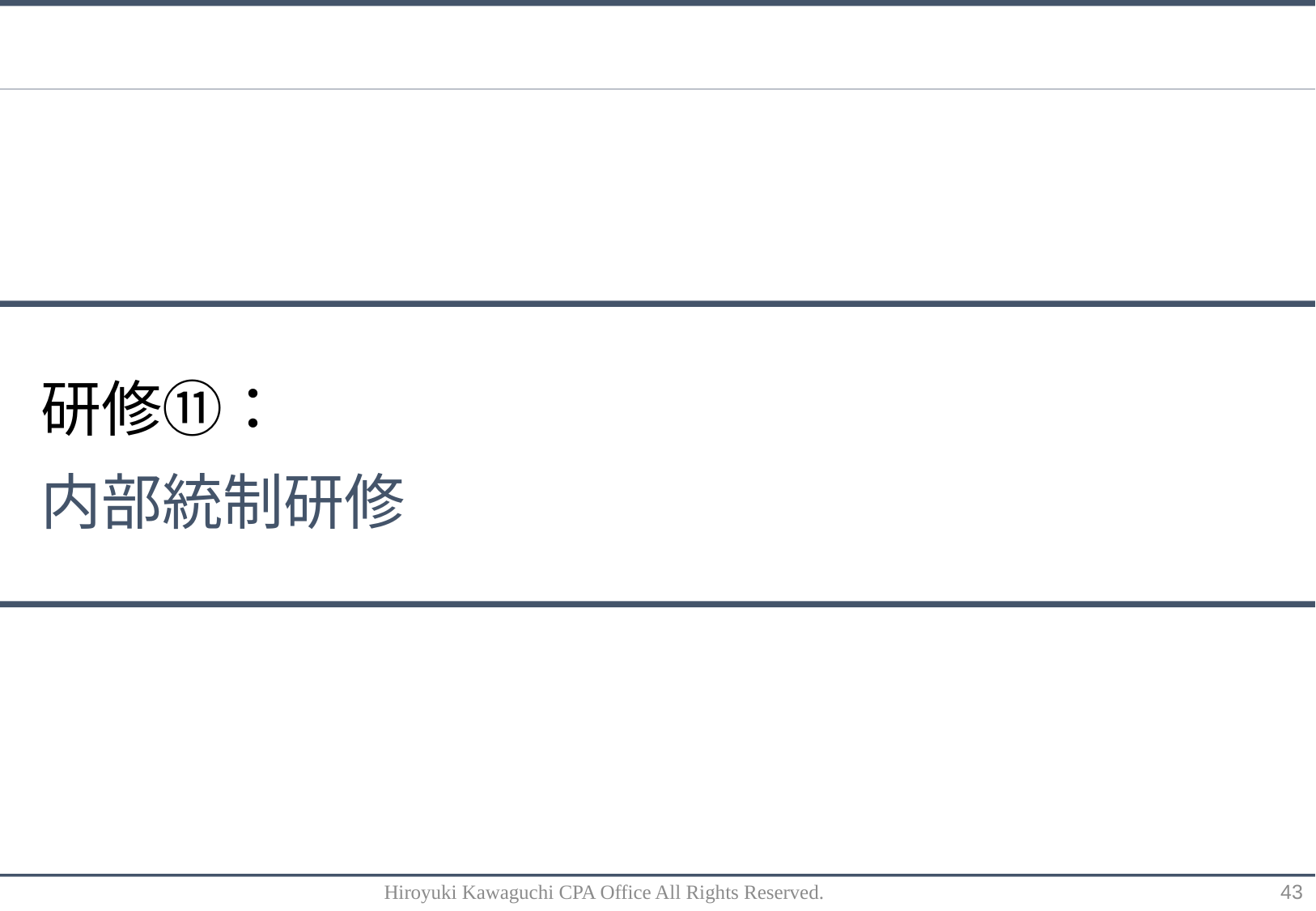

研修⑪：
内部統制研修
Hiroyuki Kawaguchi CPA Office All Rights Reserved.
43